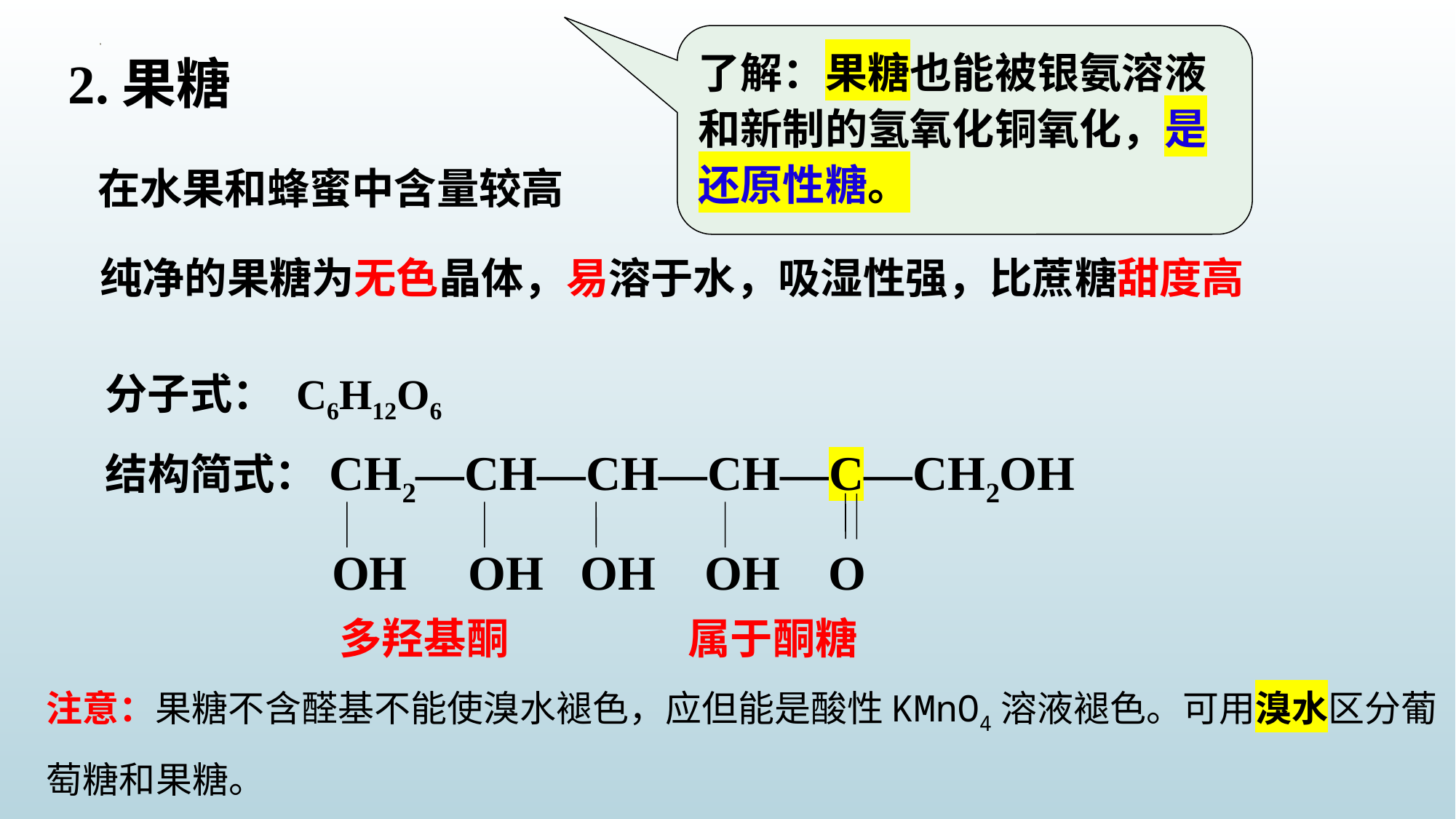

了解：果糖也能被银氨溶液和新制的氢氧化铜氧化，是还原性糖。
2.果糖
在水果和蜂蜜中含量较高
纯净的果糖为无色晶体，易溶于水，吸湿性强，比蔗糖甜度高
分子式：

CH2—CH—CH—CH—C—CH2OH

OH     OH   OH    OH    O
C6H12O6
结构简式：
多羟基酮
属于酮糖
注意：果糖不含醛基不能使溴水褪色，应但能是酸性KMnO4溶液褪色。可用溴水区分葡萄糖和果糖。